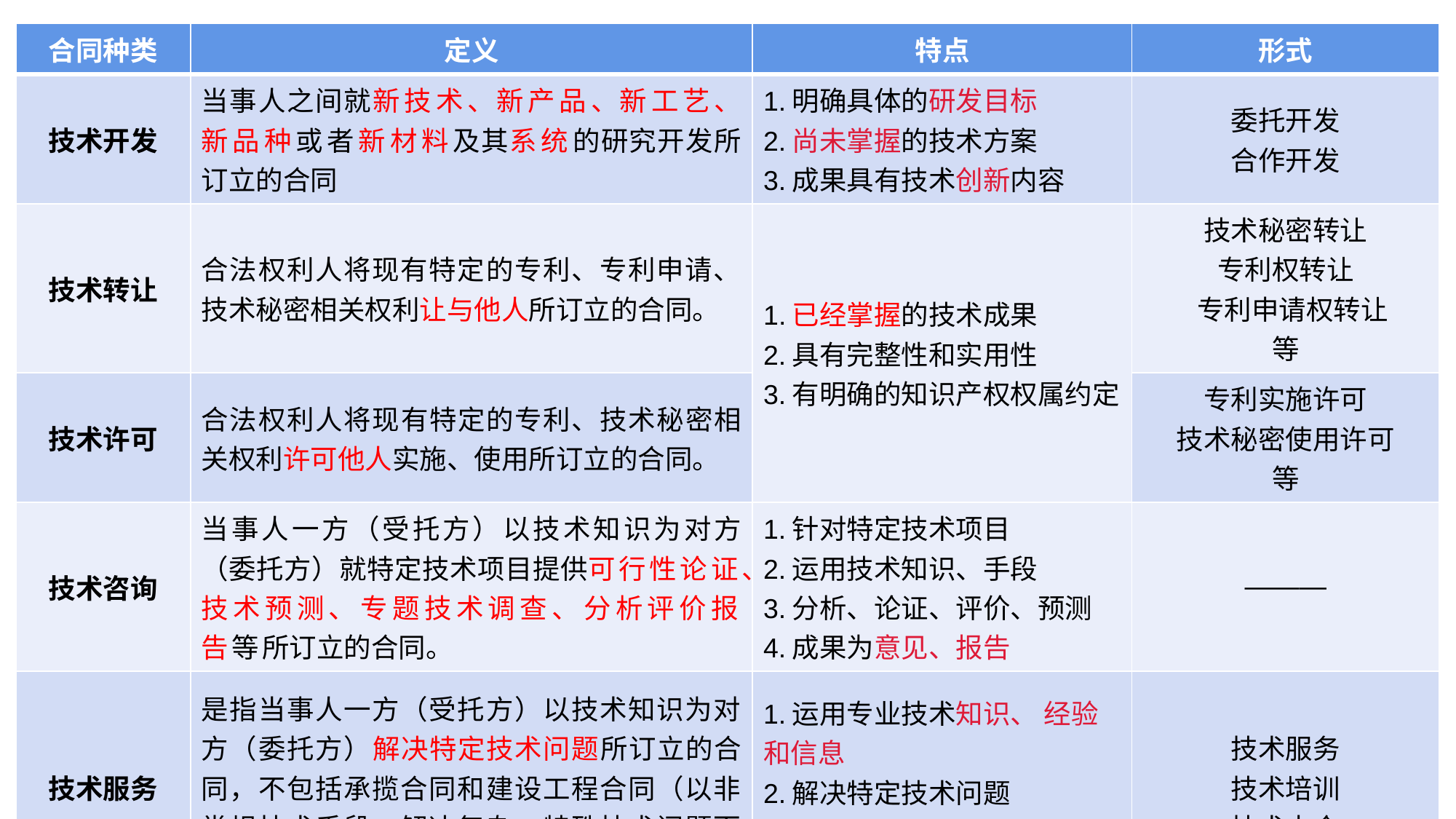

| 合同种类 | 定义 | 特点 | 形式 |
| --- | --- | --- | --- |
| 技术开发 | 当事人之间就新技术、新产品、新工艺、新品种或者新材料及其系统的研究开发所订立的合同 | 1.明确具体的研发目标 2.尚未掌握的技术方案 3.成果具有技术创新内容 | 委托开发 合作开发 |
| 技术转让 | 合法权利人将现有特定的专利、专利申请、技术秘密相关权利让与他人所订立的合同。 | 1.已经掌握的技术成果 2.具有完整性和实用性 3.有明确的知识产权权属约定 | 技术秘密转让 专利权转让 专利申请权转让 等 |
| 技术许可 | 合法权利人将现有特定的专利、技术秘密相关权利许可他人实施、使用所订立的合同。 |  | 专利实施许可 技术秘密使用许可 等 |
| 技术咨询 | 当事人一方（受托方）以技术知识为对方（委托方）就特定技术项目提供可行性论证、技术预测、专题技术调查、分析评价报告等所订立的合同。 | 1.针对特定技术项目 2.运用技术知识、手段 3.分析、论证、评价、预测 4.成果为意见、报告 | ——— |
| 技术服务 | 是指当事人一方（受托方）以技术知识为对方（委托方）解决特定技术问题所订立的合同，不包括承揽合同和建设工程合同（以非常规技术手段，解决复杂、特殊技术问题而单独订立的合同除外）。 | 1.运用专业技术知识、 经验和信息 2.解决特定技术问题 3.有具体工作成果 | 技术服务 技术培训 技术中介 |